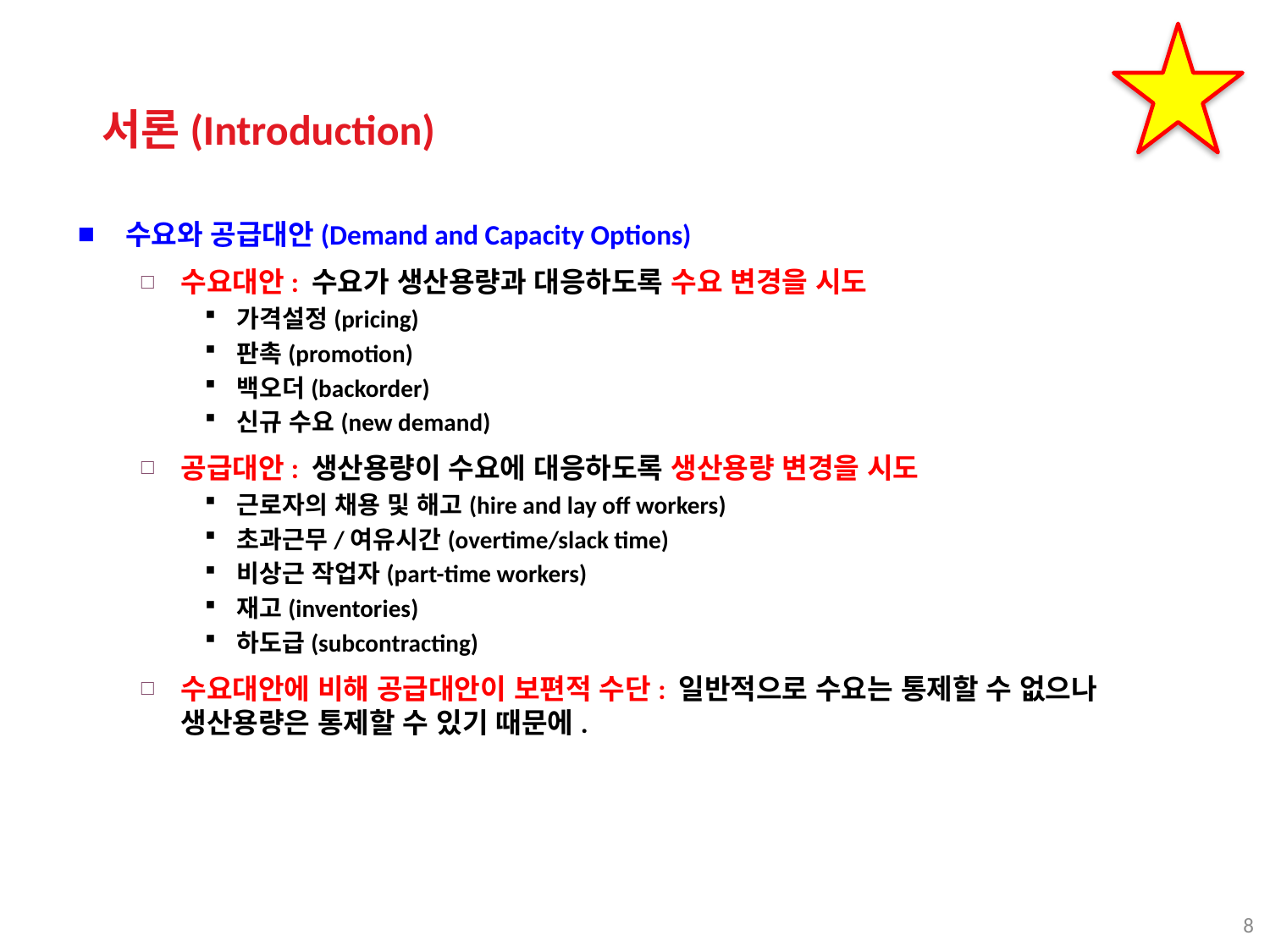

서론(Introduction)
수요와 공급대안(Demand and Capacity Options)
수요대안: 수요가 생산용량과 대응하도록 수요 변경을 시도
가격설정(pricing)
판촉(promotion)
백오더(backorder)
신규 수요(new demand)
공급대안: 생산용량이 수요에 대응하도록 생산용량 변경을 시도
근로자의 채용 및 해고(hire and lay off workers)
초과근무/여유시간(overtime/slack time)
비상근 작업자(part-time workers)
재고(inventories)
하도급(subcontracting)
수요대안에 비해 공급대안이 보편적 수단: 일반적으로 수요는 통제할 수 없으나 생산용량은 통제할 수 있기 때문에.

8